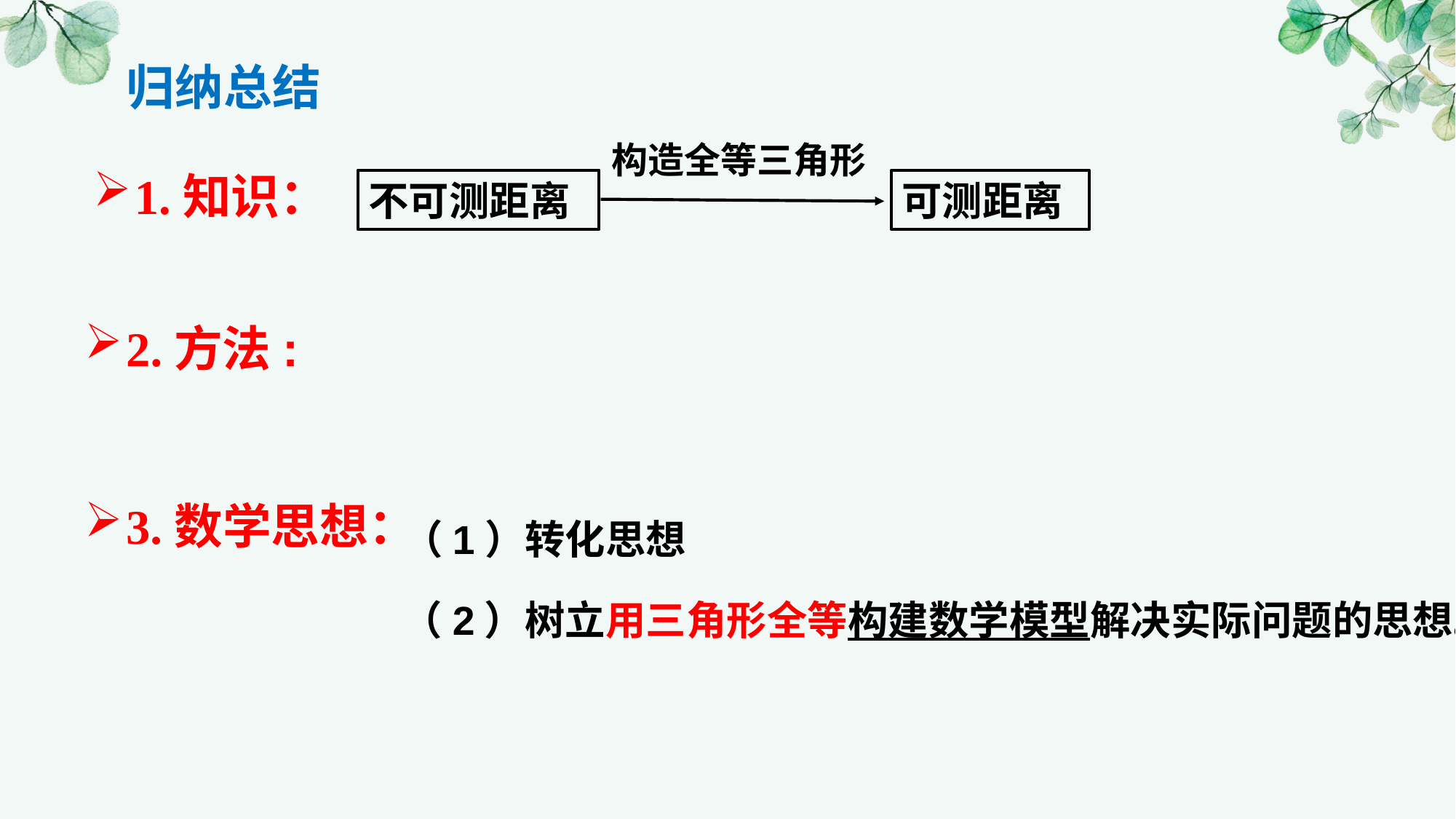

归纳总结
构造全等三角形
1.知识：
不可测距离
可测距离
2.方法:
3.数学思想：
（1）转化思想
（2）树立用三角形全等构建数学模型解决实际问题的思想。